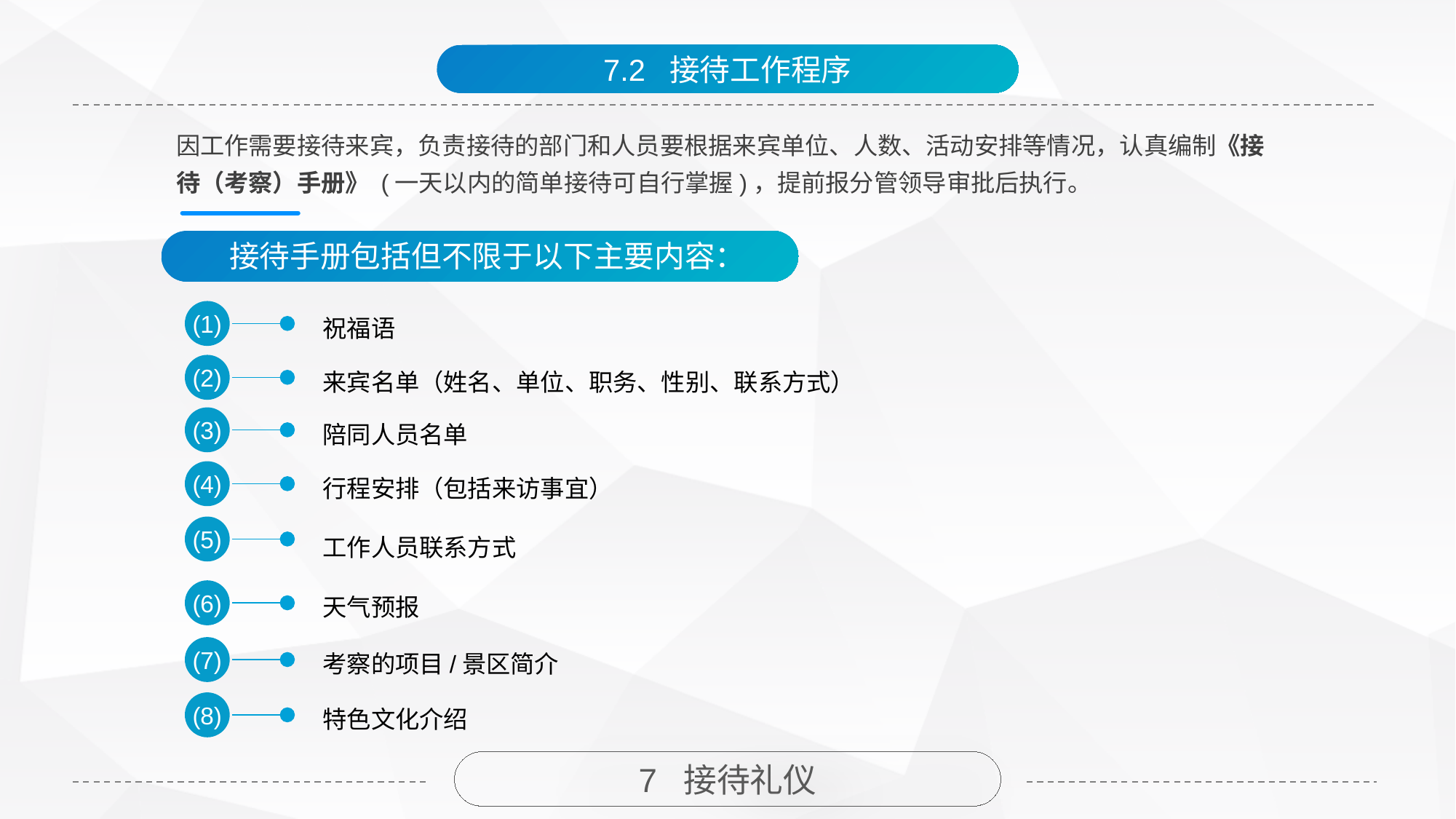

7.2  接待工作程序
因工作需要接待来宾，负责接待的部门和人员要根据来宾单位、人数、活动安排等情况，认真编制《接待（考察）手册》 (一天以内的简单接待可自行掌握)，提前报分管领导审批后执行。

接待手册包括但不限于以下主要内容：
祝福语
(1)
来宾名单（姓名、单位、职务、性别、联系方式）
(2)
陪同人员名单
(3)
行程安排（包括来访事宜）
(4)
(5)
工作人员联系方式
天气预报
(6)
考察的项目/景区简介
(7)
特色文化介绍
(8)
7  接待礼仪